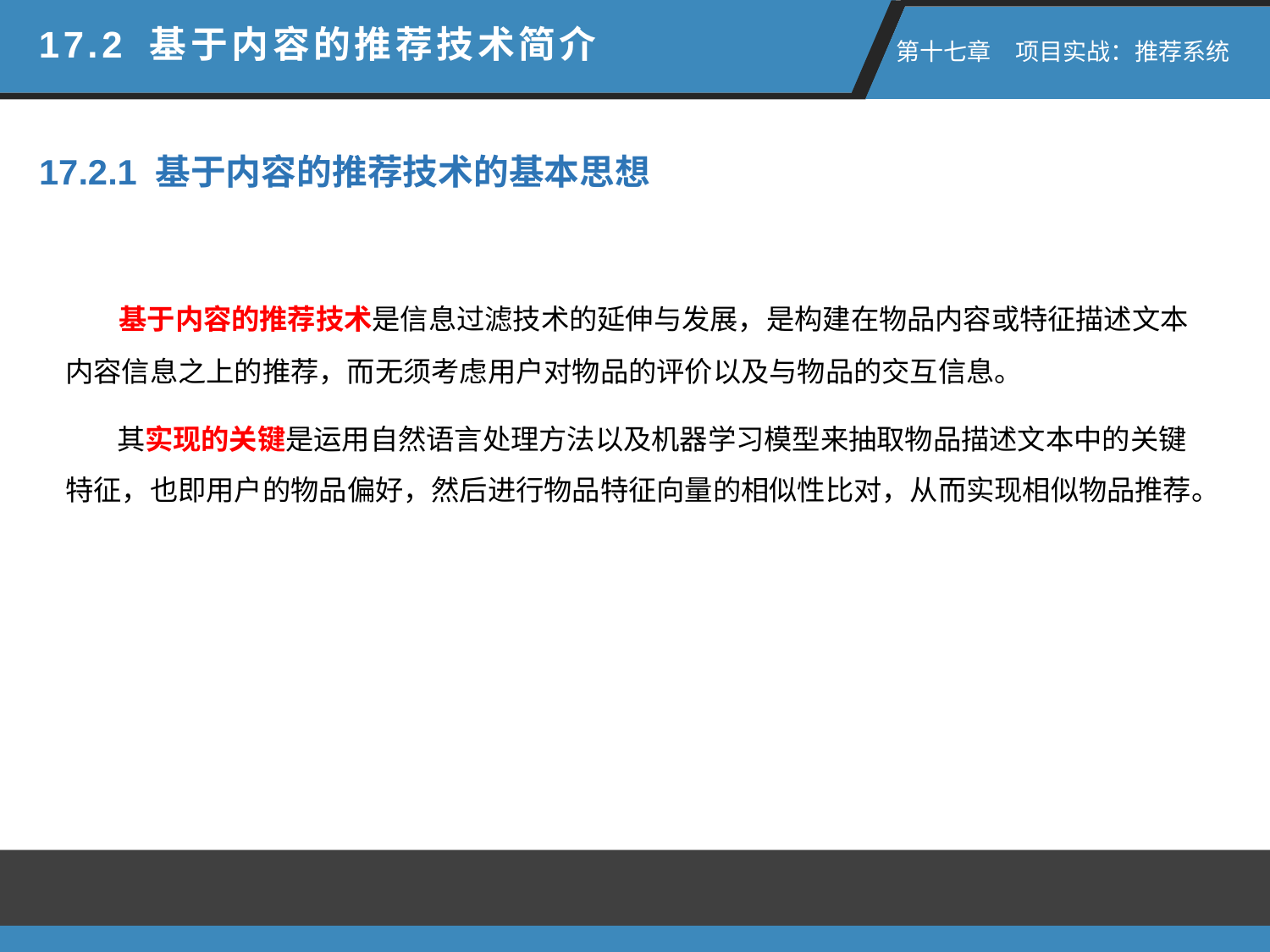

17.2 基于内容的推荐技术简介
  第十七章　项目实战：推荐系统
17.2.1 基于内容的推荐技术的基本思想
      基于内容的推荐技术是信息过滤技术的延伸与发展，是构建在物品内容或特征描述文本内容信息之上的推荐，而无须考虑用户对物品的评价以及与物品的交互信息。
       其实现的关键是运用自然语言处理方法以及机器学习模型来抽取物品描述文本中的关键特征，也即用户的物品偏好，然后进行物品特征向量的相似性比对，从而实现相似物品推荐。